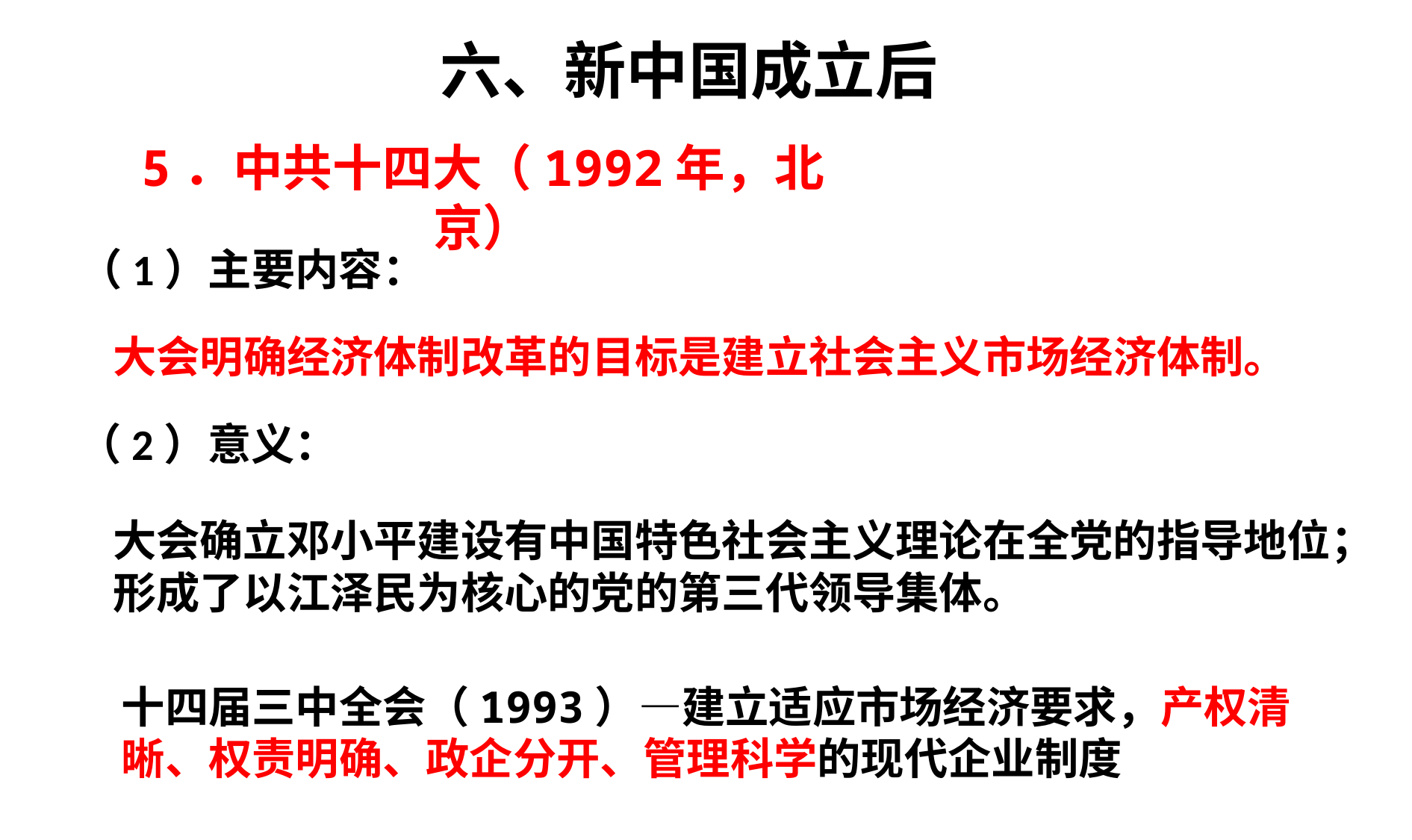

六、新中国成立后
5．中共十四大（1992年，北京）
（1）主要内容：
大会明确经济体制改革的目标是建立社会主义市场经济体制。
（2）意义：
大会确立邓小平建设有中国特色社会主义理论在全党的指导地位；形成了以江泽民为核心的党的第三代领导集体。
十四届三中全会（1993）—建立适应市场经济要求，产权清晰、权责明确、政企分开、管理科学的现代企业制度